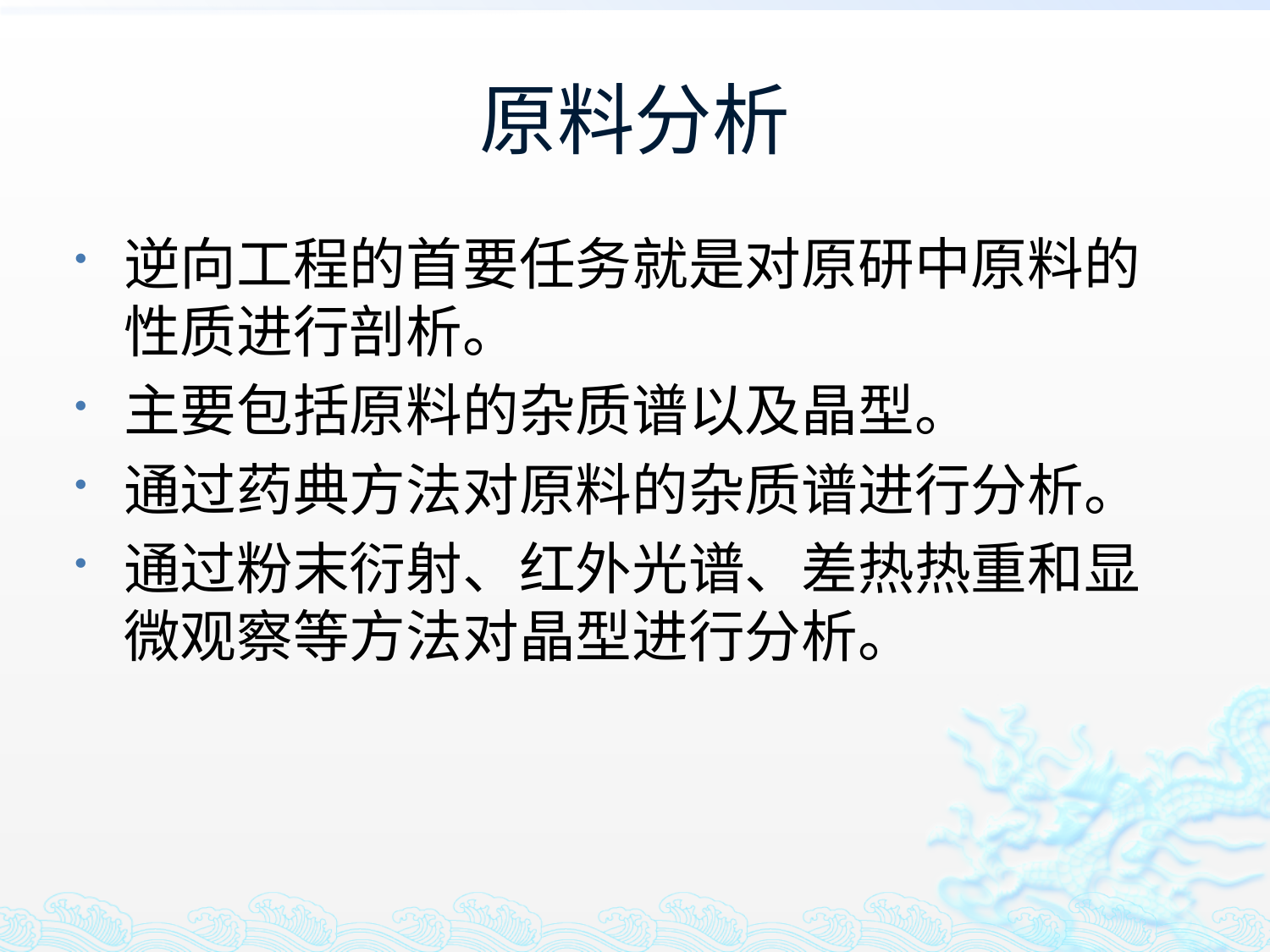

# 原料分析
逆向工程的首要任务就是对原研中原料的性质进行剖析。
主要包括原料的杂质谱以及晶型。
通过药典方法对原料的杂质谱进行分析。
通过粉末衍射、红外光谱、差热热重和显微观察等方法对晶型进行分析。